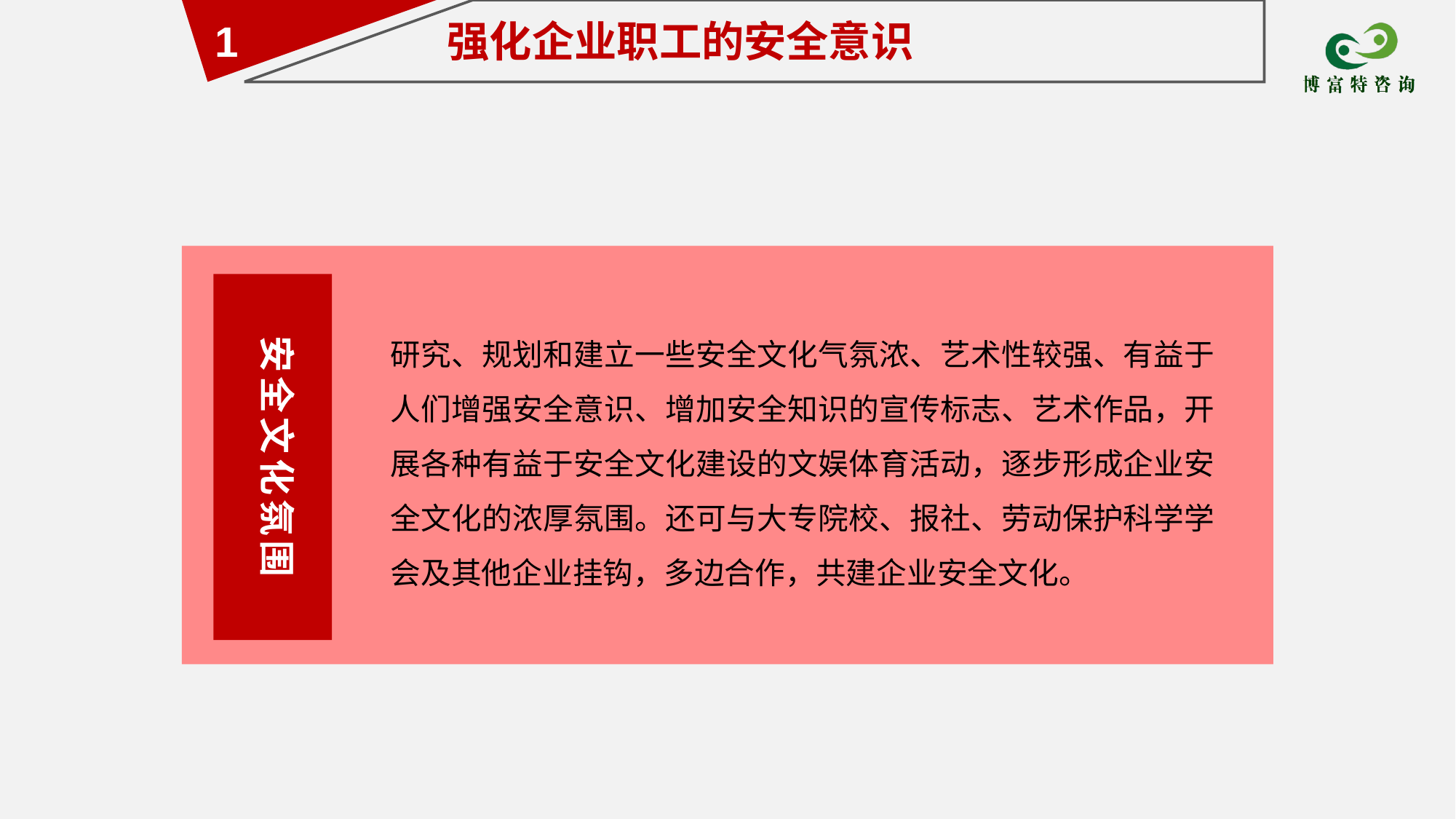

1
强化企业职工的安全意识

研究、规划和建立一些安全文化气氛浓、艺术性较强、有益于人们增强安全意识、增加安全知识的宣传标志、艺术作品，开展各种有益于安全文化建设的文娱体育活动，逐步形成企业安全文化的浓厚氛围。还可与大专院校、报社、劳动保护科学学会及其他企业挂钩，多边合作，共建企业安全文化。
安全文化氛围